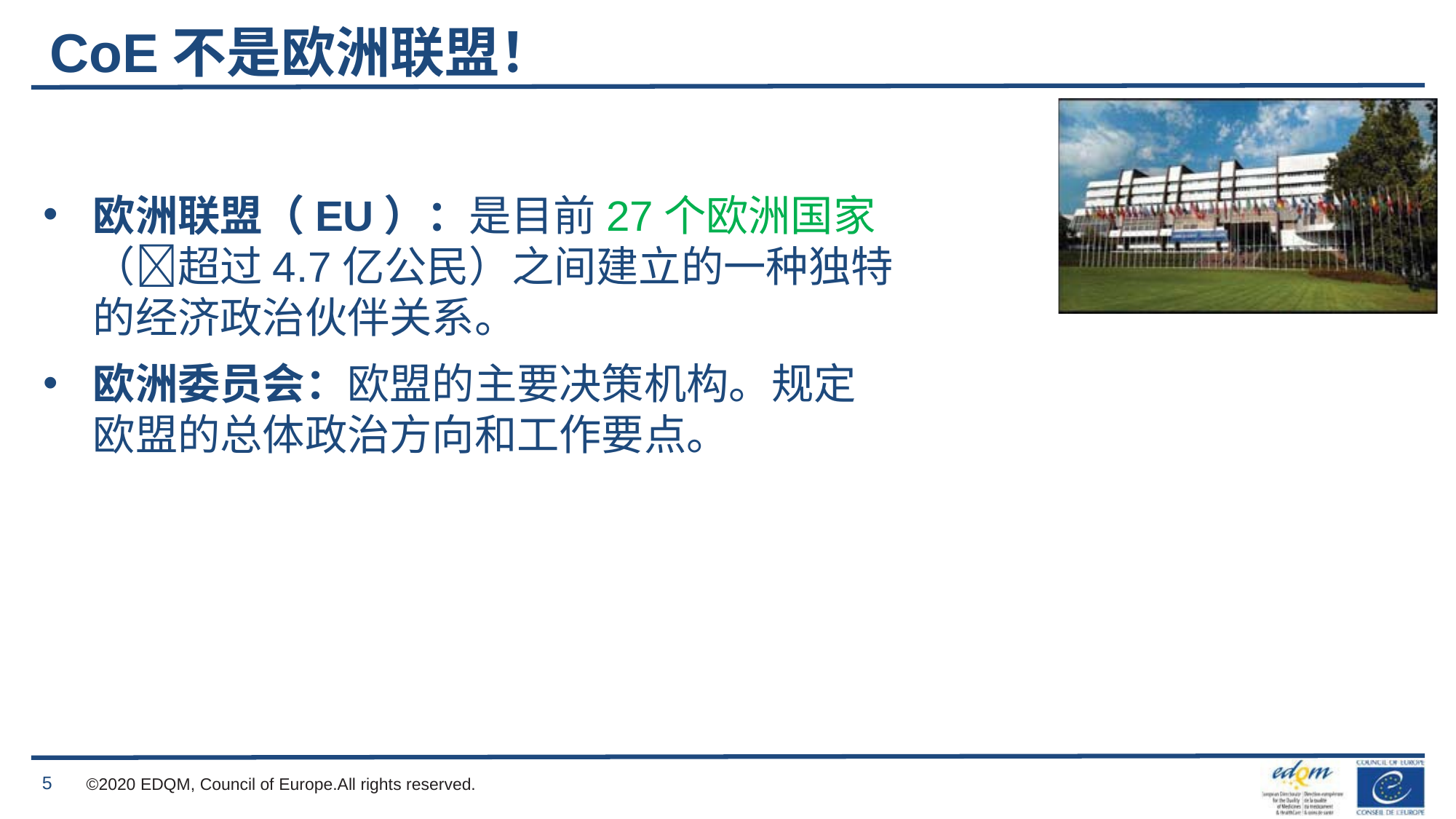

CoE不是欧洲联盟！

欧洲联盟（EU）：是目前27个欧洲国家（⇒超过4.7亿公民）之间建立的一种独特的经济政治伙伴关系。
欧洲委员会：欧盟的主要决策机构。规定欧盟的总体政治方向和工作要点。
5
©2020 EDQM, Council of Europe.All rights reserved.